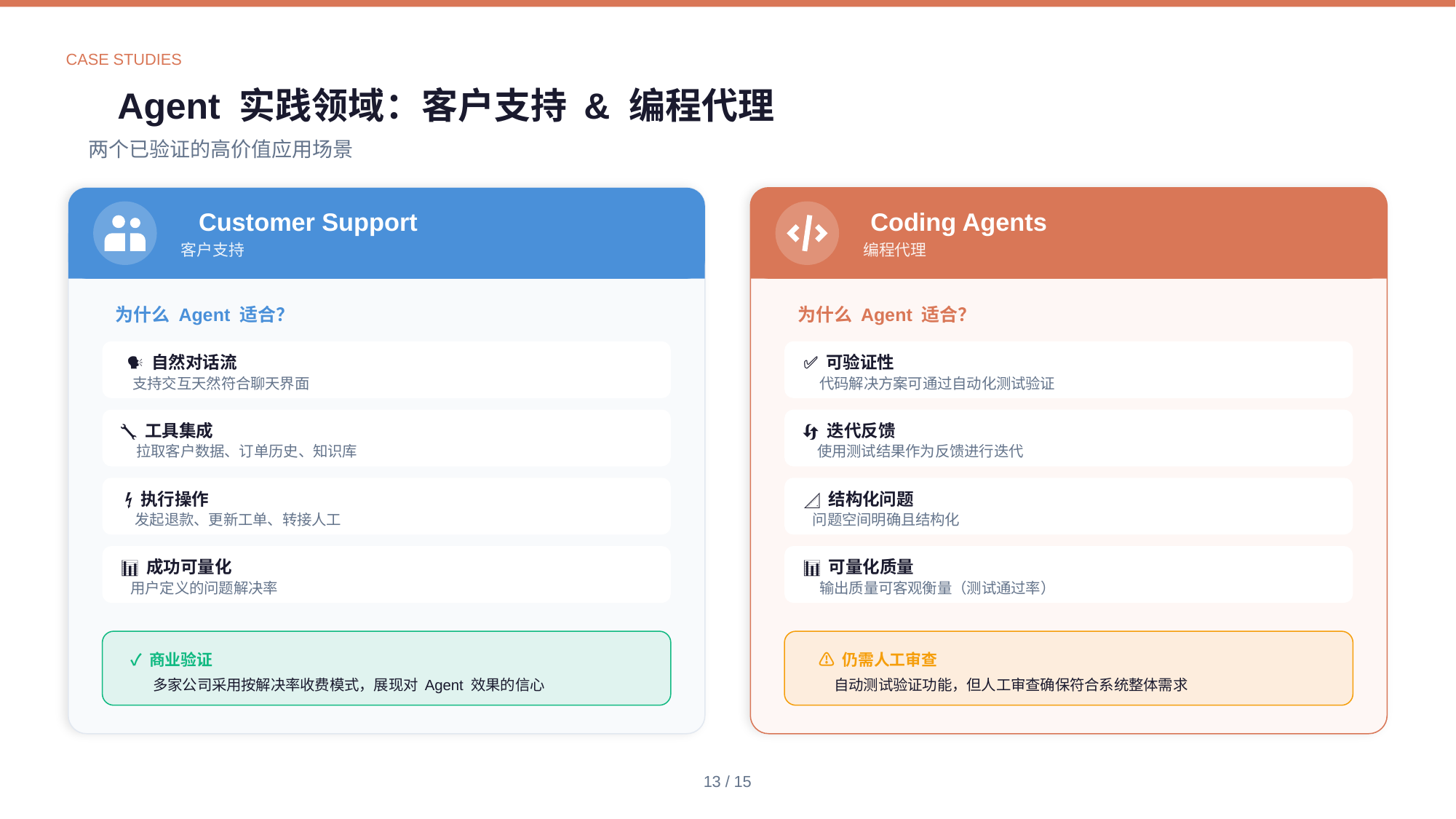

CASE STUDIES
Agent 实践领域：客户支持 & 编程代理
两个已验证的高价值应用场景

Customer Support

客户支持
为什么 Agent 适合？

🗣️ 自然对话流
支持交互天然符合聊天界面

🔧 工具集成
拉取客户数据、订单历史、知识库

⚡ 执行操作
发起退款、更新工单、转接人工

📊 成功可量化
用户定义的问题解决率

✓ 商业验证
多家公司采用按解决率收费模式，展现对 Agent 效果的信心

Coding Agents

编程代理
为什么 Agent 适合？

✅ 可验证性
代码解决方案可通过自动化测试验证

🔄 迭代反馈
使用测试结果作为反馈进行迭代

📐 结构化问题
问题空间明确且结构化

📊 可量化质量
输出质量可客观衡量（测试通过率）

⚠️ 仍需人工审查
自动测试验证功能，但人工审查确保符合系统整体需求
13 / 15